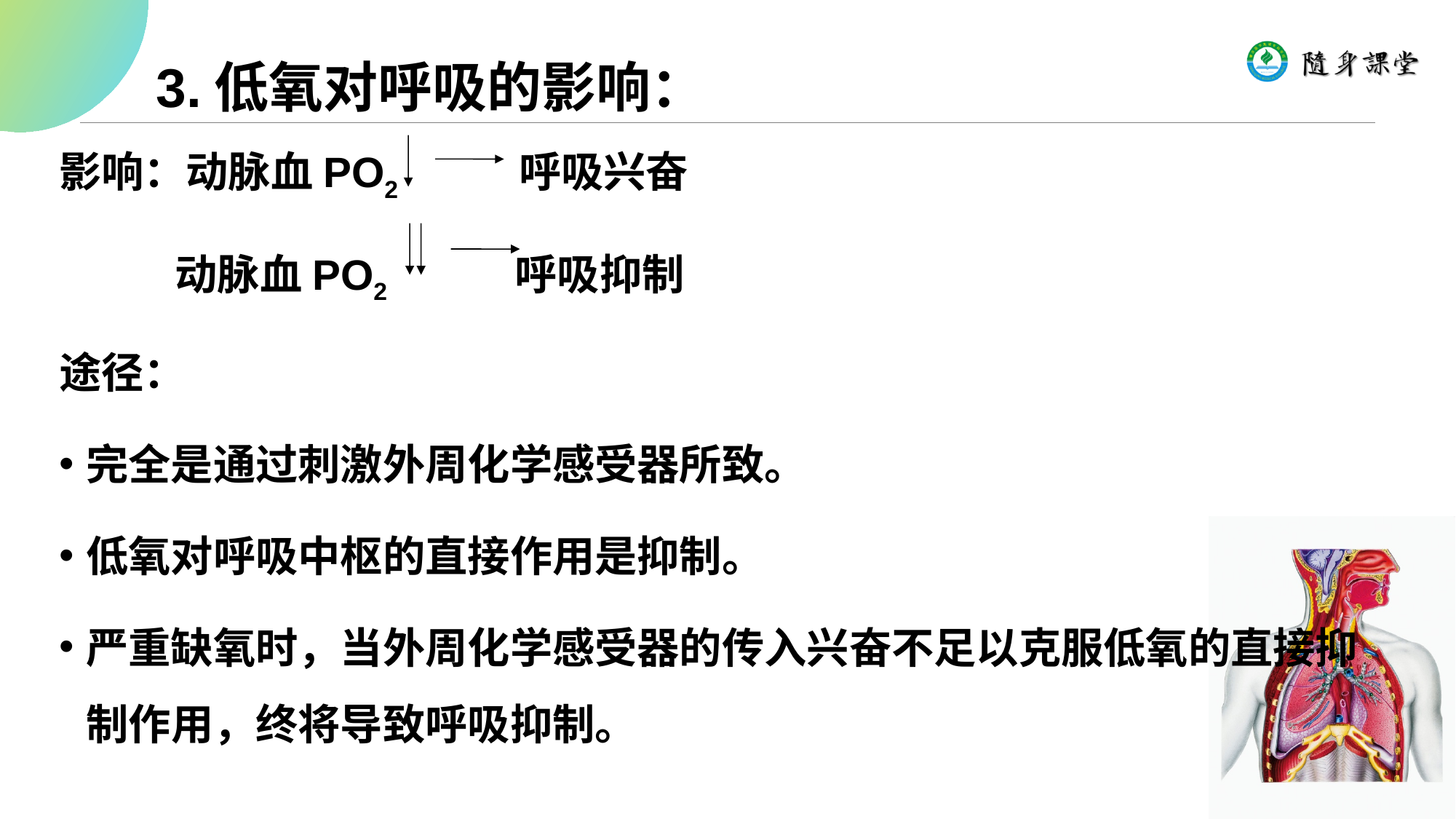

3.低氧对呼吸的影响：
影响：动脉血PO2                呼吸兴奋
           动脉血PO2                 呼吸抑制
途径：
完全是通过刺激外周化学感受器所致。
低氧对呼吸中枢的直接作用是抑制。
严重缺氧时，当外周化学感受器的传入兴奋不足以克服低氧的直接抑制作用，终将导致呼吸抑制。